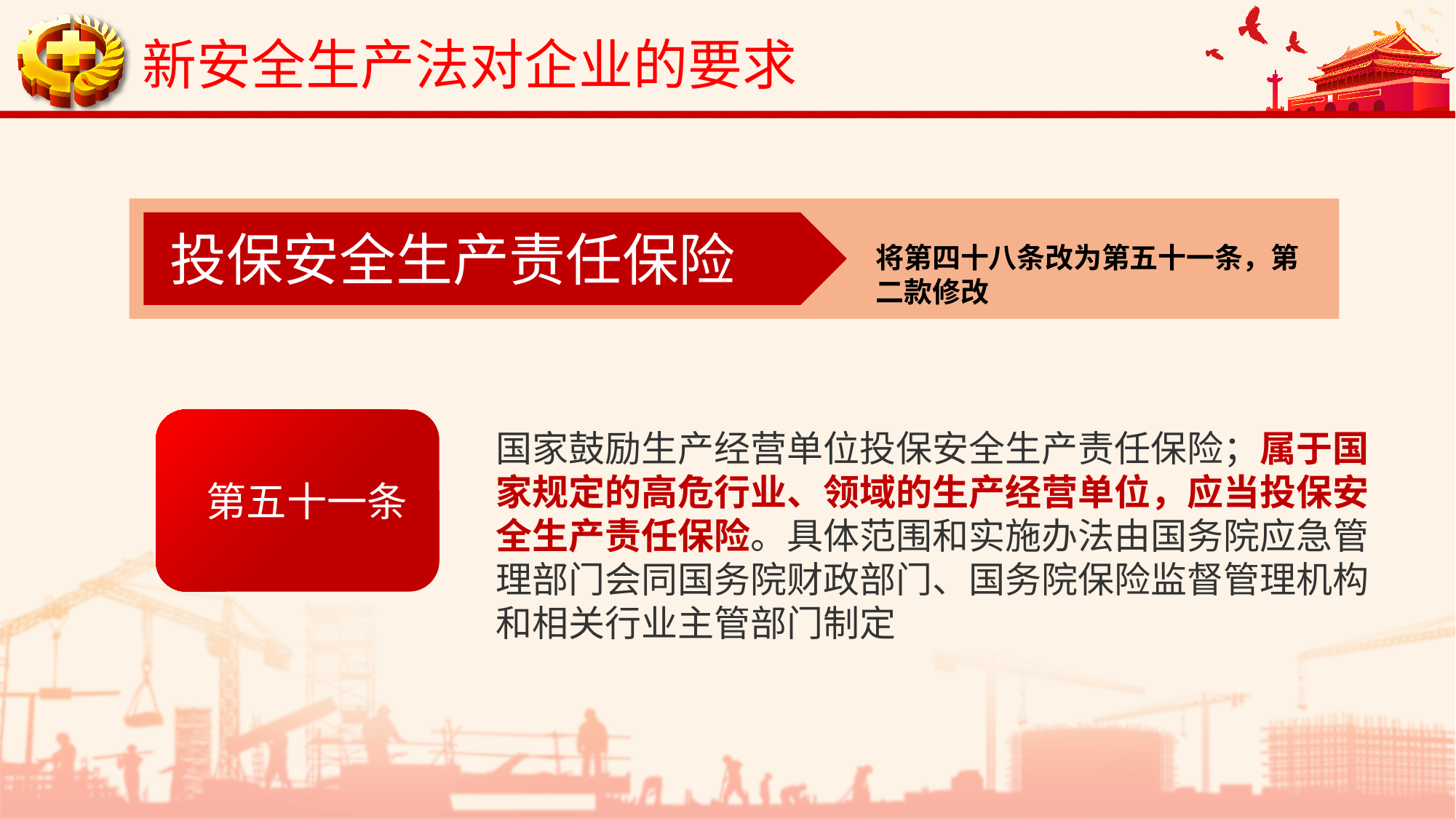

投保安全生产责任保险
将第四十八条改为第五十一条，第二款修改
 第五十一条
国家鼓励生产经营单位投保安全生产责任保险；属于国家规定的高危行业、领域的生产经营单位，应当投保安全生产责任保险。具体范围和实施办法由国务院应急管理部门会同国务院财政部门、国务院保险监督管理机构和相关行业主管部门制定